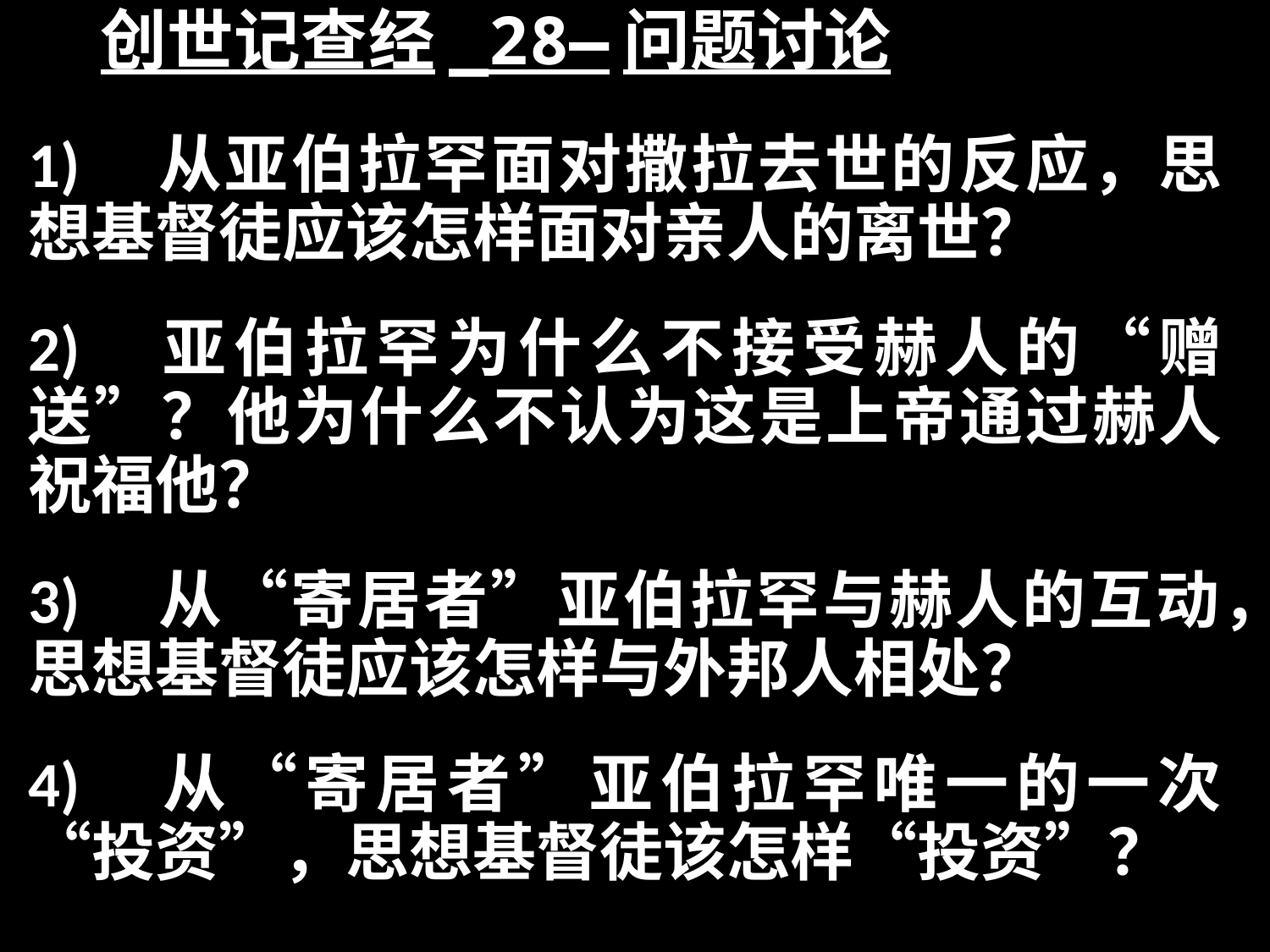

# 创世记查经_28—问题讨论
1)	从亚伯拉罕面对撒拉去世的反应，思想基督徒应该怎样面对亲人的离世？

2)	亚伯拉罕为什么不接受赫人的“赠送”？他为什么不认为这是上帝通过赫人祝福他？

3)	从“寄居者”亚伯拉罕与赫人的互动，思想基督徒应该怎样与外邦人相处？

4)	从“寄居者”亚伯拉罕唯一的一次“投资”，思想基督徒该怎样“投资”？